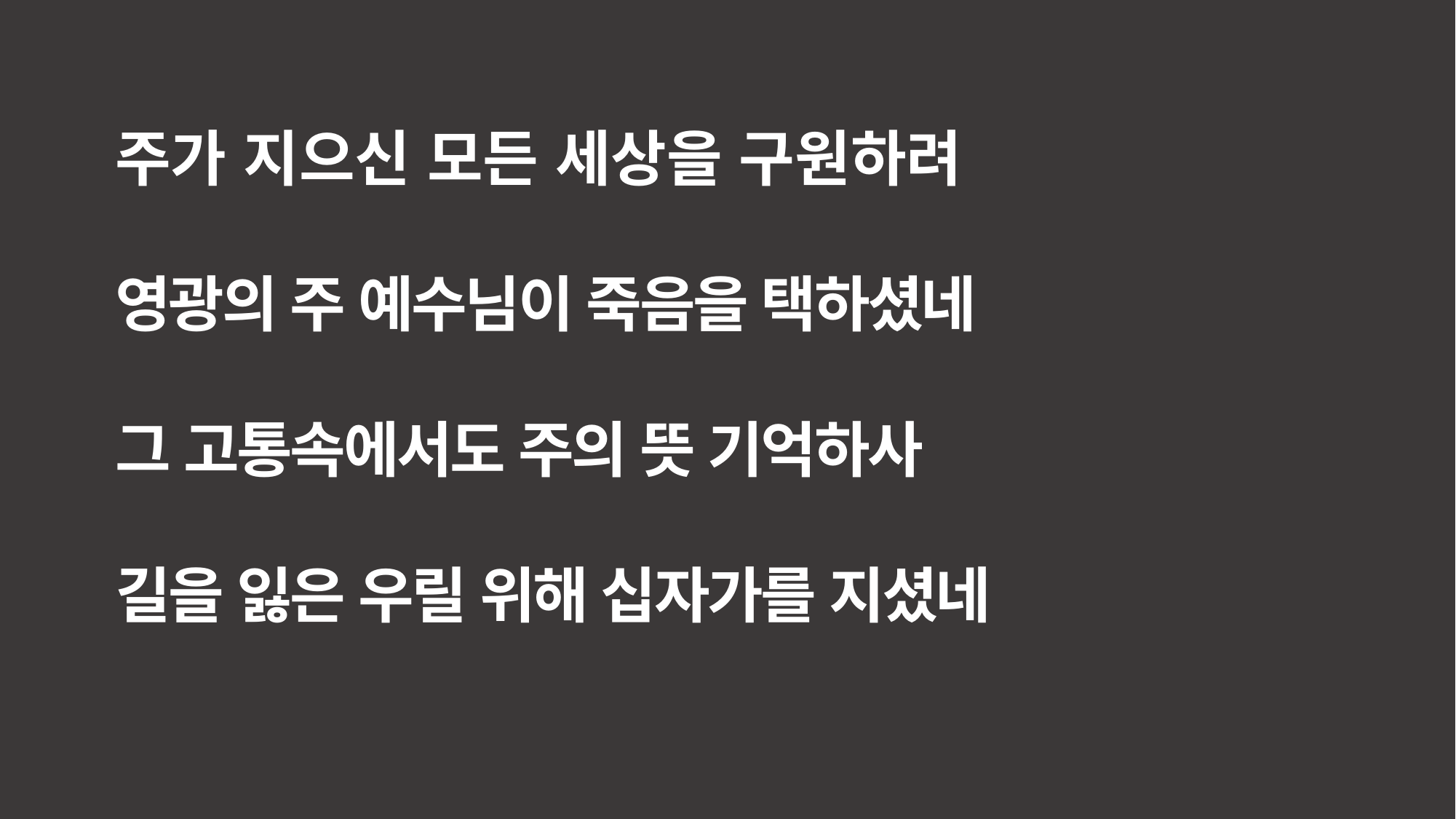

주가 지으신 모든 세상을 구원하려
영광의 주 예수님이 죽음을 택하셨네
그 고통속에서도 주의 뜻 기억하사
길을 잃은 우릴 위해 십자가를 지셨네